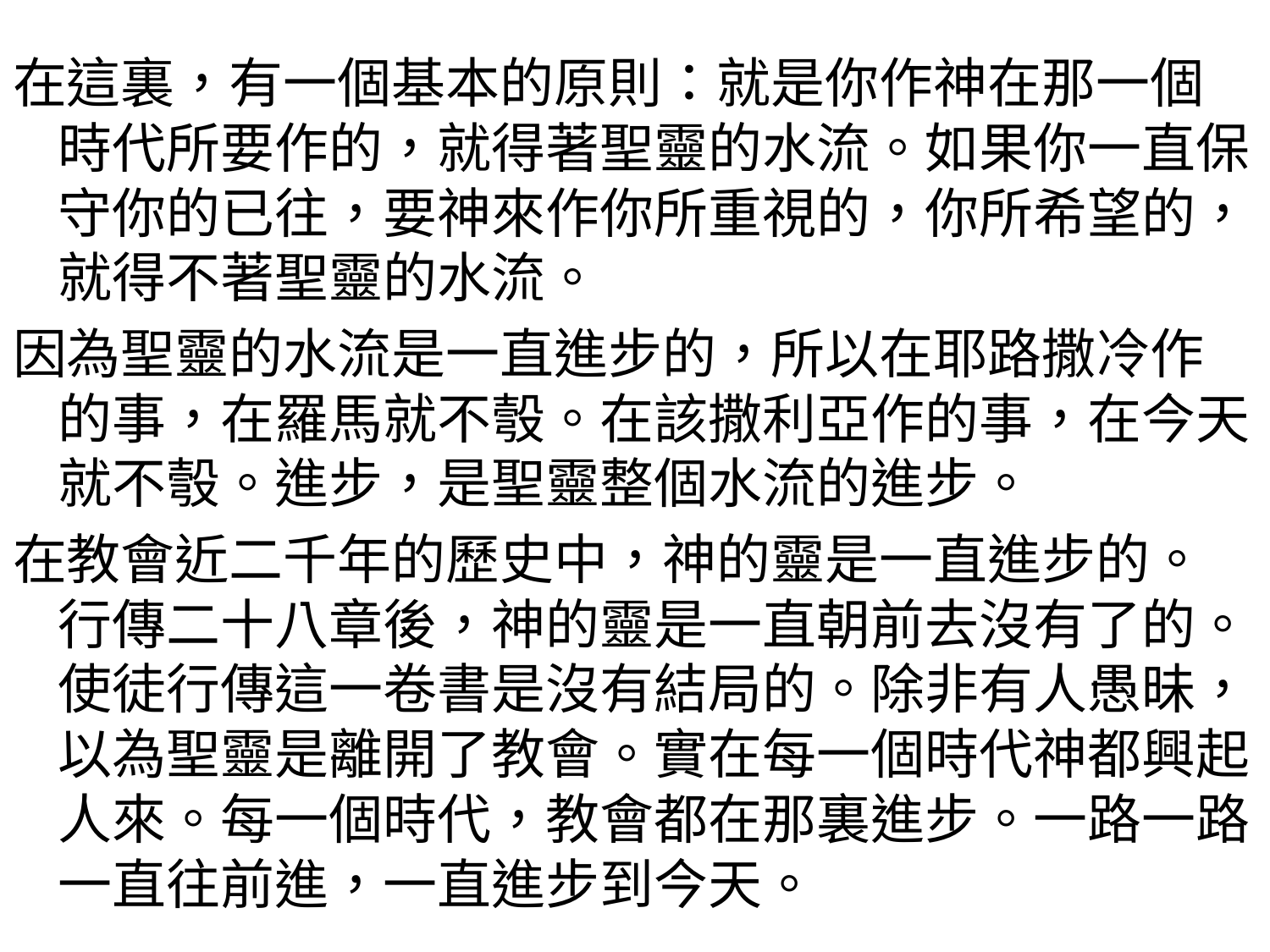

#
在這裏，有一個基本的原則：就是你作神在那一個時代所要作的，就得著聖靈的水流。如果你一直保守你的已往，要神來作你所重視的，你所希望的，就得不著聖靈的水流。
因為聖靈的水流是一直進步的，所以在耶路撒冷作的事，在羅馬就不彀。在該撒利亞作的事，在今天就不彀。進步，是聖靈整個水流的進步。
在教會近二千年的歷史中，神的靈是一直進步的。行傳二十八章後，神的靈是一直朝前去沒有了的。使徒行傳這一卷書是沒有結局的。除非有人愚昧，以為聖靈是離開了教會。實在每一個時代神都興起人來。每一個時代，教會都在那裏進步。一路一路，一直往前進，一直進步到今天。